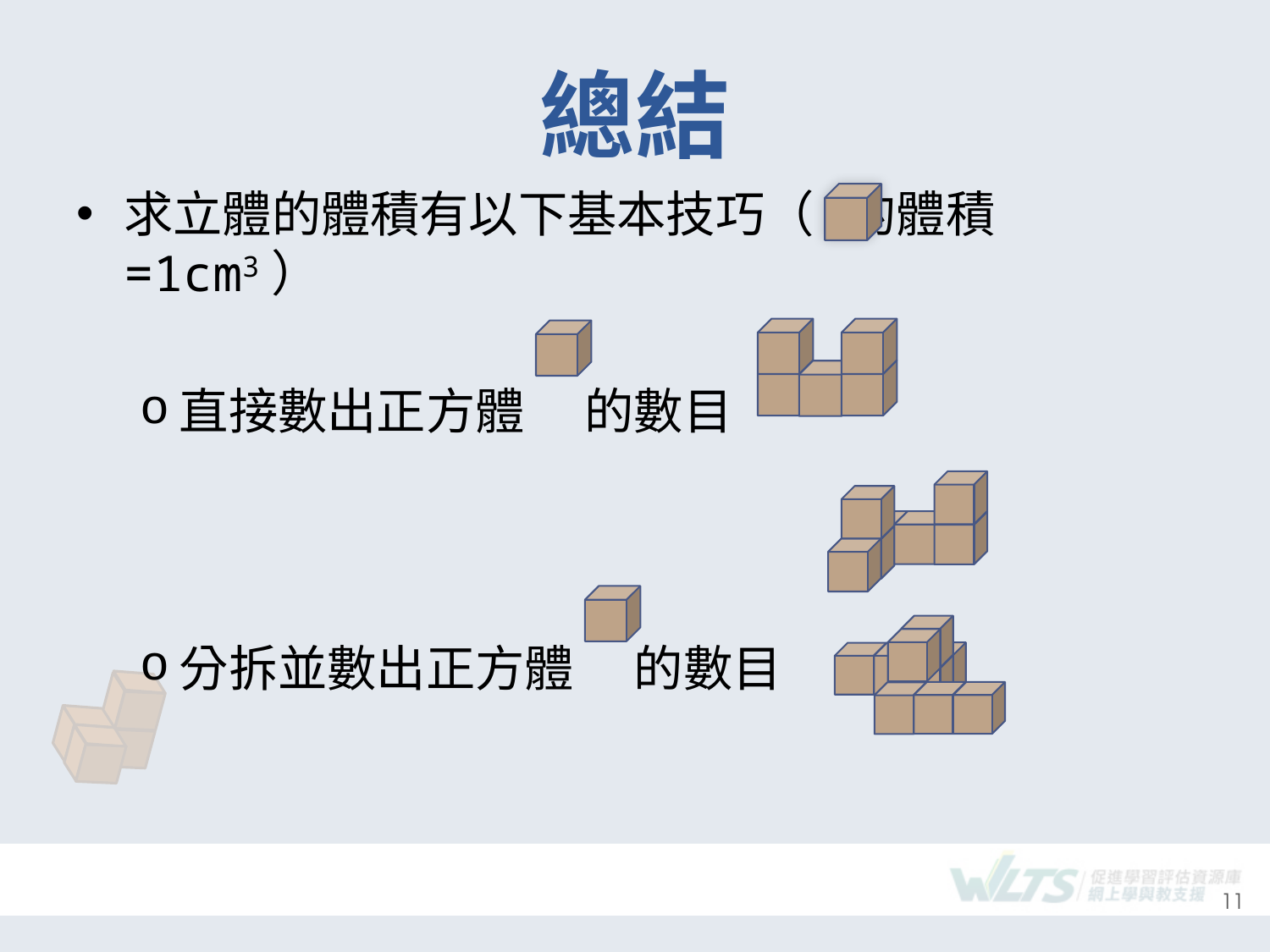

# 總結
求立體的體積有以下基本技巧（   的體積=1cm3）

直接數出正方體　 的數目

分拆並數出正方體　 的數目

11